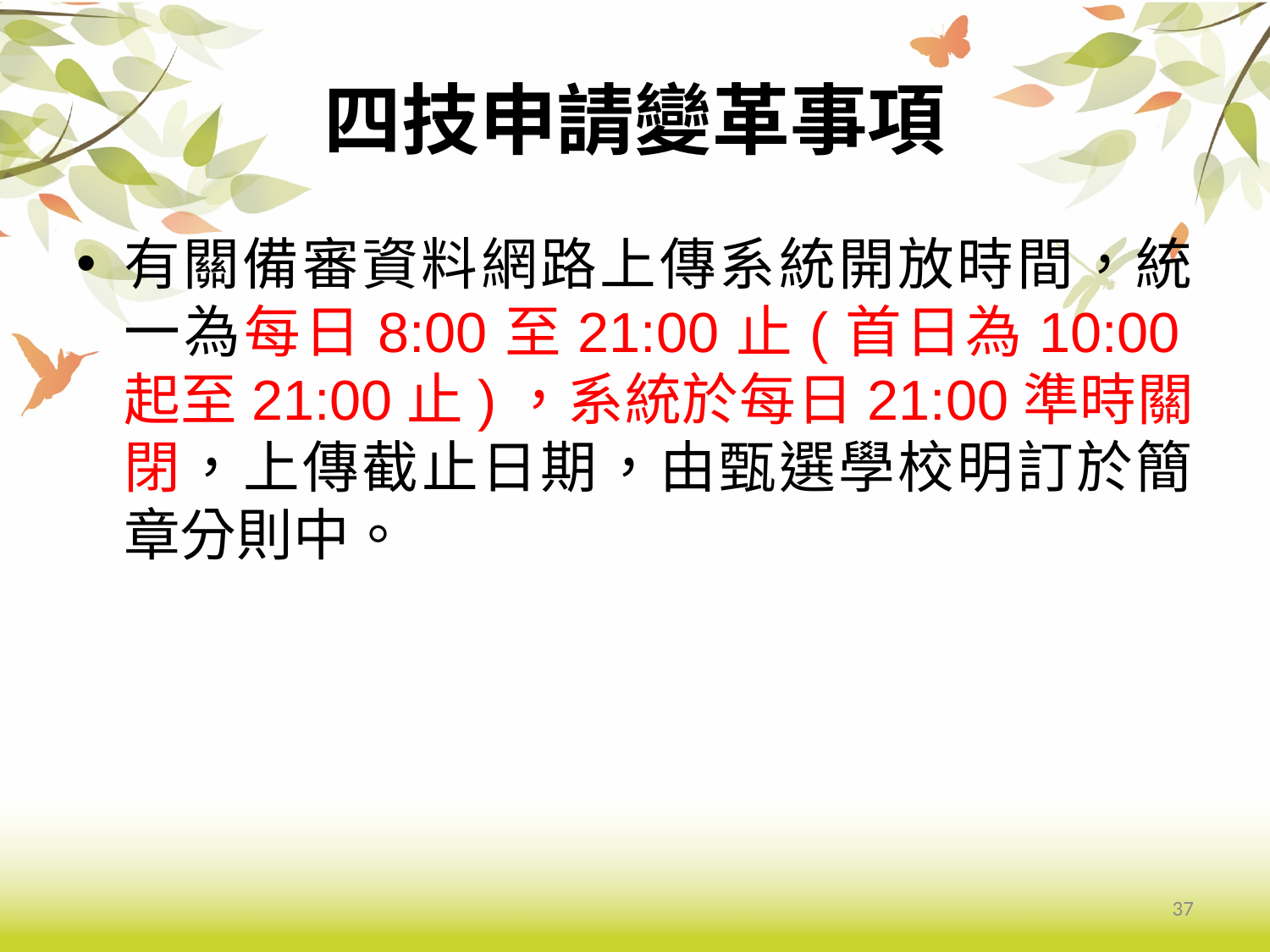

# 四技申請變革事項
有關備審資料網路上傳系統開放時間，統一為每日8:00至21:00止(首日為10:00起至21:00止)，系統於每日21:00準時關閉，上傳截止日期，由甄選學校明訂於簡章分則中。
37